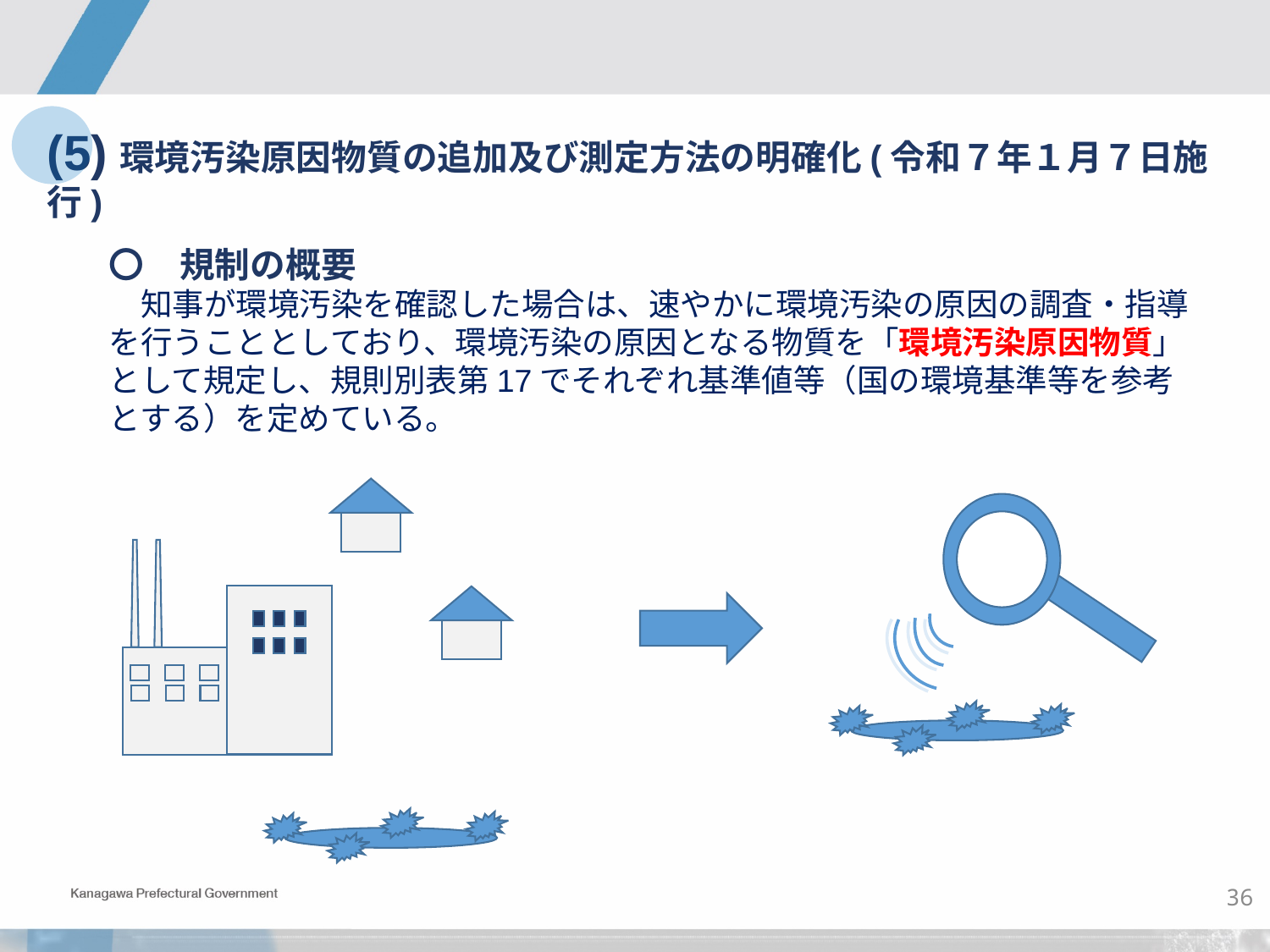

(5)環境汚染原因物質の追加及び測定方法の明確化(令和７年１月７日施行)
〇　規制の概要
　知事が環境汚染を確認した場合は、速やかに環境汚染の原因の調査・指導を行うこととしており、環境汚染の原因となる物質を「環境汚染原因物質」として規定し、規則別表第17でそれぞれ基準値等（国の環境基準等を参考とする）を定めている。

36